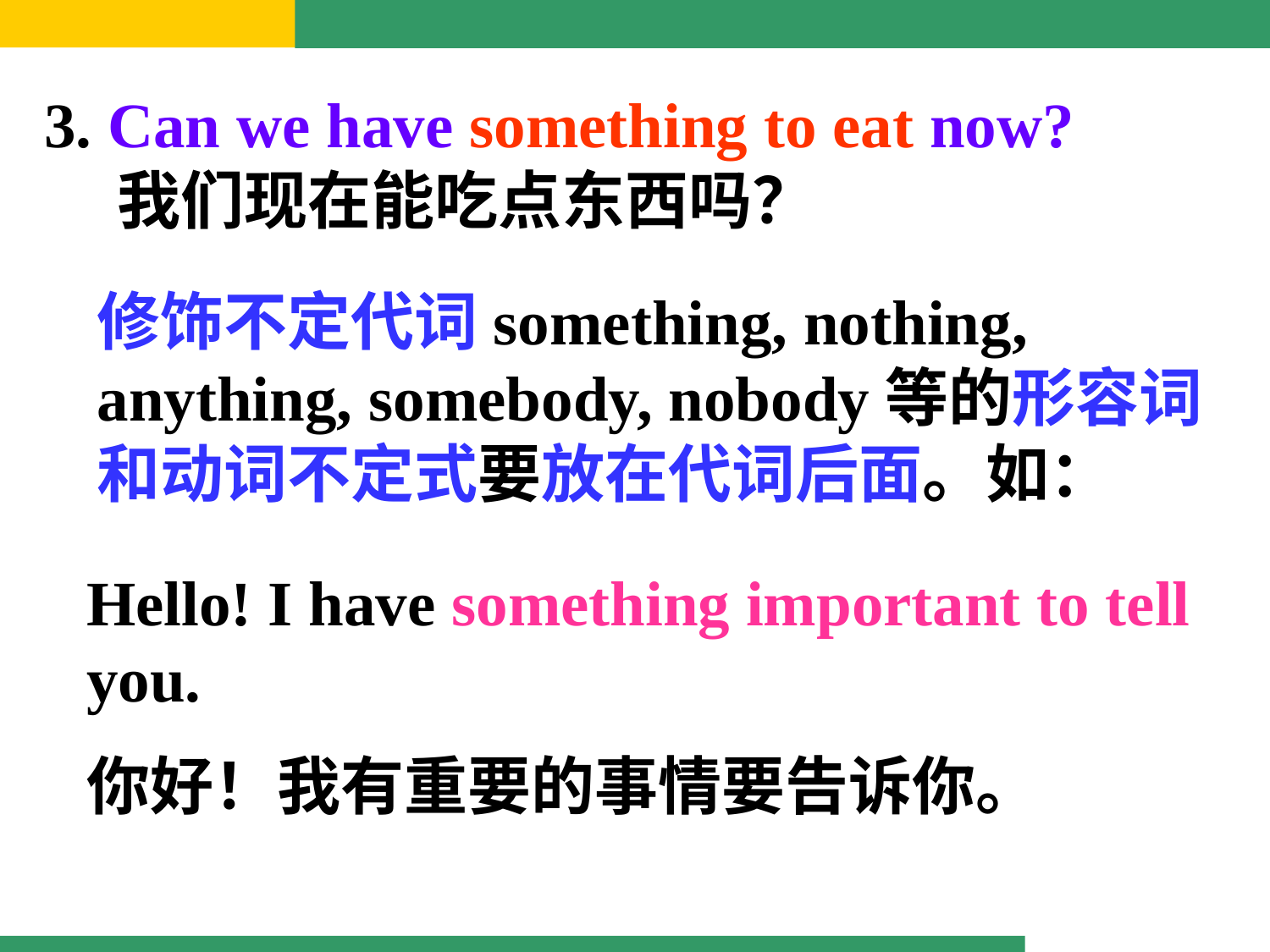

3. Can we have something to eat now?
    我们现在能吃点东西吗？
修饰不定代词something, nothing, anything, somebody, nobody等的形容词和动词不定式要放在代词后面。如：
Hello! I have something important to tell you.
你好！我有重要的事情要告诉你。